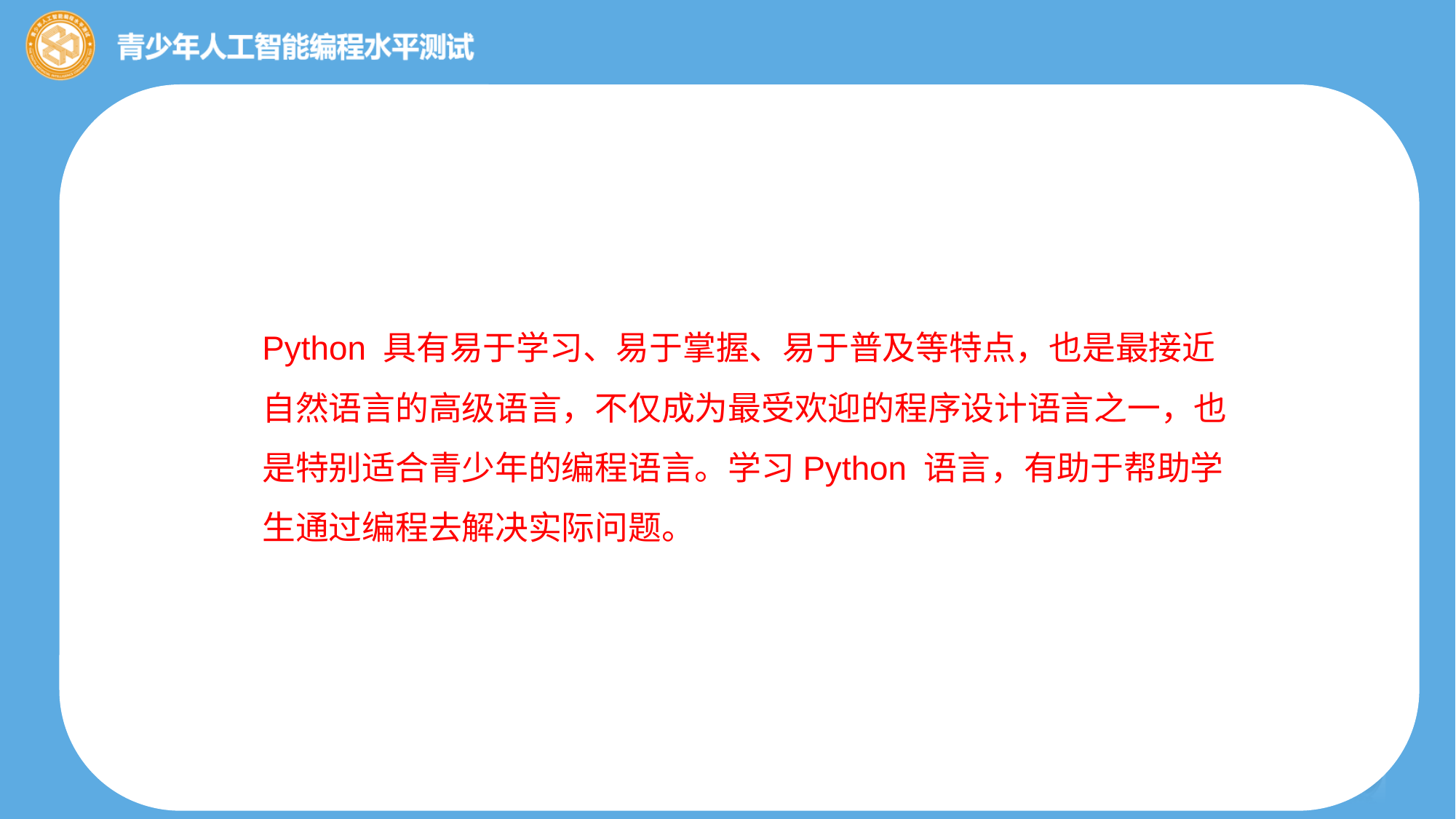

Python 具有易于学习、易于掌握、易于普及等特点，也是最接近自然语言的高级语言，不仅成为最受欢迎的程序设计语言之一，也是特别适合青少年的编程语言。学习Python 语言，有助于帮助学生通过编程去解决实际问题。